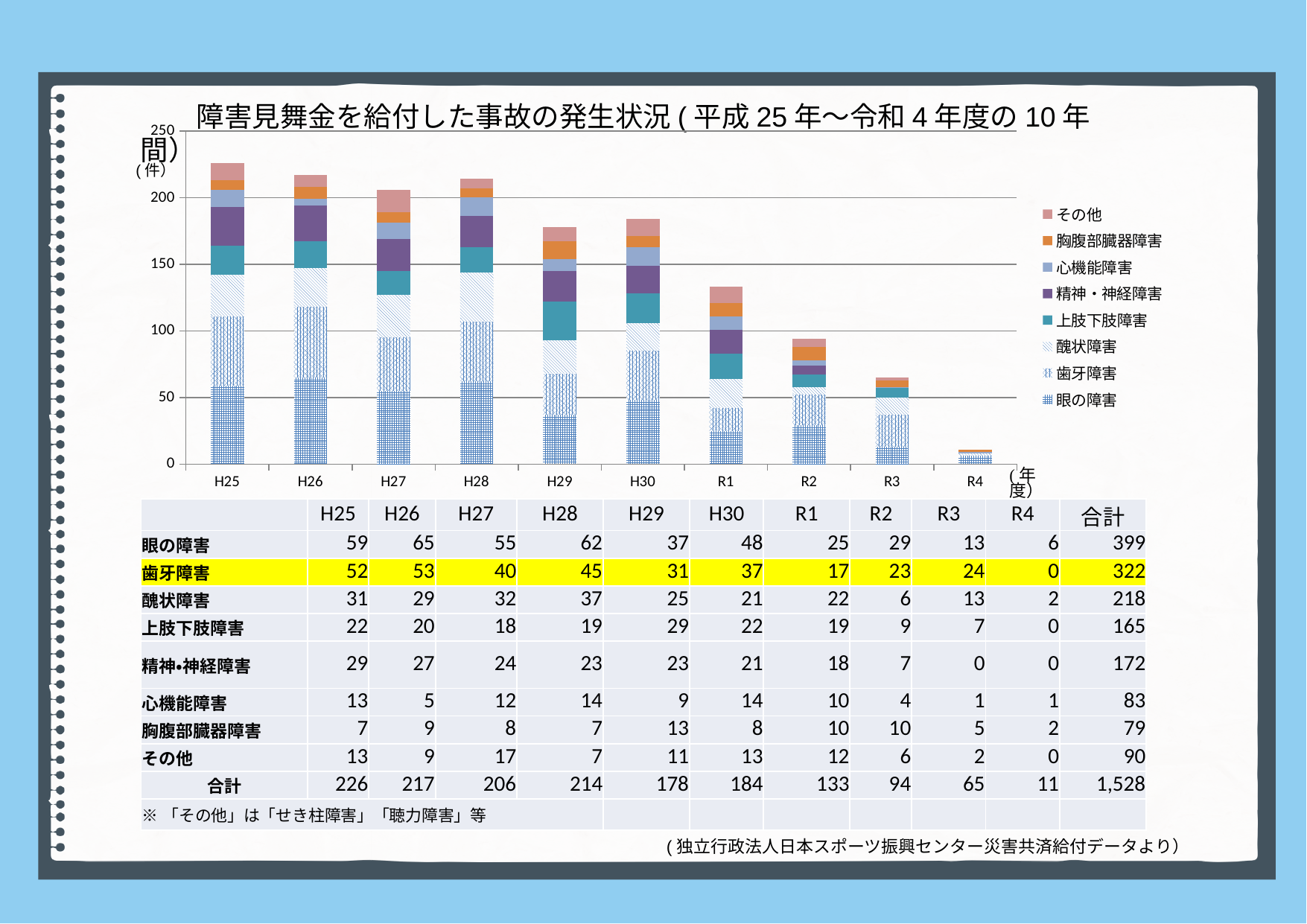

#
　　障害見舞金を給付した事故の発生状況(平成25年～令和4年度の10年間）

### Chart

| Category | 眼の障害 | 歯牙障害 | 醜状障害 | 上肢下肢障害 | 精神・神経障害 | 心機能障害 | 胸腹部臓器障害 | その他 |
|---|---|---|---|---|---|---|---|---|
| H25 | 59.0 | 52.0 | 31.0 | 22.0 | 29.0 | 13.0 | 7.0 | 13.0 |
| H26 | 65.0 | 53.0 | 29.0 | 20.0 | 27.0 | 5.0 | 9.0 | 9.0 |
| H27 | 55.0 | 40.0 | 32.0 | 18.0 | 24.0 | 12.0 | 8.0 | 17.0 |
| H28 | 62.0 | 45.0 | 37.0 | 19.0 | 23.0 | 14.0 | 7.0 | 7.0 |
| H29 | 37.0 | 31.0 | 25.0 | 29.0 | 23.0 | 9.0 | 13.0 | 11.0 |
| H30 | 48.0 | 37.0 | 21.0 | 22.0 | 21.0 | 14.0 | 8.0 | 13.0 |
| R1 | 25.0 | 17.0 | 22.0 | 19.0 | 18.0 | 10.0 | 10.0 | 12.0 |
| R2 | 29.0 | 23.0 | 6.0 | 9.0 | 7.0 | 4.0 | 10.0 | 6.0 |
| R3 | 13.0 | 24.0 | 13.0 | 7.0 | 0.0 | 1.0 | 5.0 | 2.0 |
| R4 | 6.0 | 0.0 | 2.0 | 0.0 | 0.0 | 1.0 | 2.0 | 0.0 |
(件）
|  | H25 | H26 | H27 | H28 | H29 | H30 | R1 | R2 | R3 | R4 | 合計 |
| --- | --- | --- | --- | --- | --- | --- | --- | --- | --- | --- | --- |
| 眼の障害 | 59 | 65 | 55 | 62 | 37 | 48 | 25 | 29 | 13 | 6 | 399 |
| 歯牙障害 | 52 | 53 | 40 | 45 | 31 | 37 | 17 | 23 | 24 | 0 | 322 |
| 醜状障害 | 31 | 29 | 32 | 37 | 25 | 21 | 22 | 6 | 13 | 2 | 218 |
| 上肢下肢障害 | 22 | 20 | 18 | 19 | 29 | 22 | 19 | 9 | 7 | 0 | 165 |
| 精神・神経障害 | 29 | 27 | 24 | 23 | 23 | 21 | 18 | 7 | 0 | 0 | 172 |
| 心機能障害 | 13 | 5 | 12 | 14 | 9 | 14 | 10 | 4 | 1 | 1 | 83 |
| 胸腹部臓器障害 | 7 | 9 | 8 | 7 | 13 | 8 | 10 | 10 | 5 | 2 | 79 |
| その他 | 13 | 9 | 17 | 7 | 11 | 13 | 12 | 6 | 2 | 0 | 90 |
| 合計 | 226 | 217 | 206 | 214 | 178 | 184 | 133 | 94 | 65 | 11 | 1,528 |
| ※「その他」は「せき柱障害」「聴力障害」等 |  |  |  |  |  |  |  |  |  |  |  |
(独立行政法人日本スポーツ振興センター災害共済給付データより）